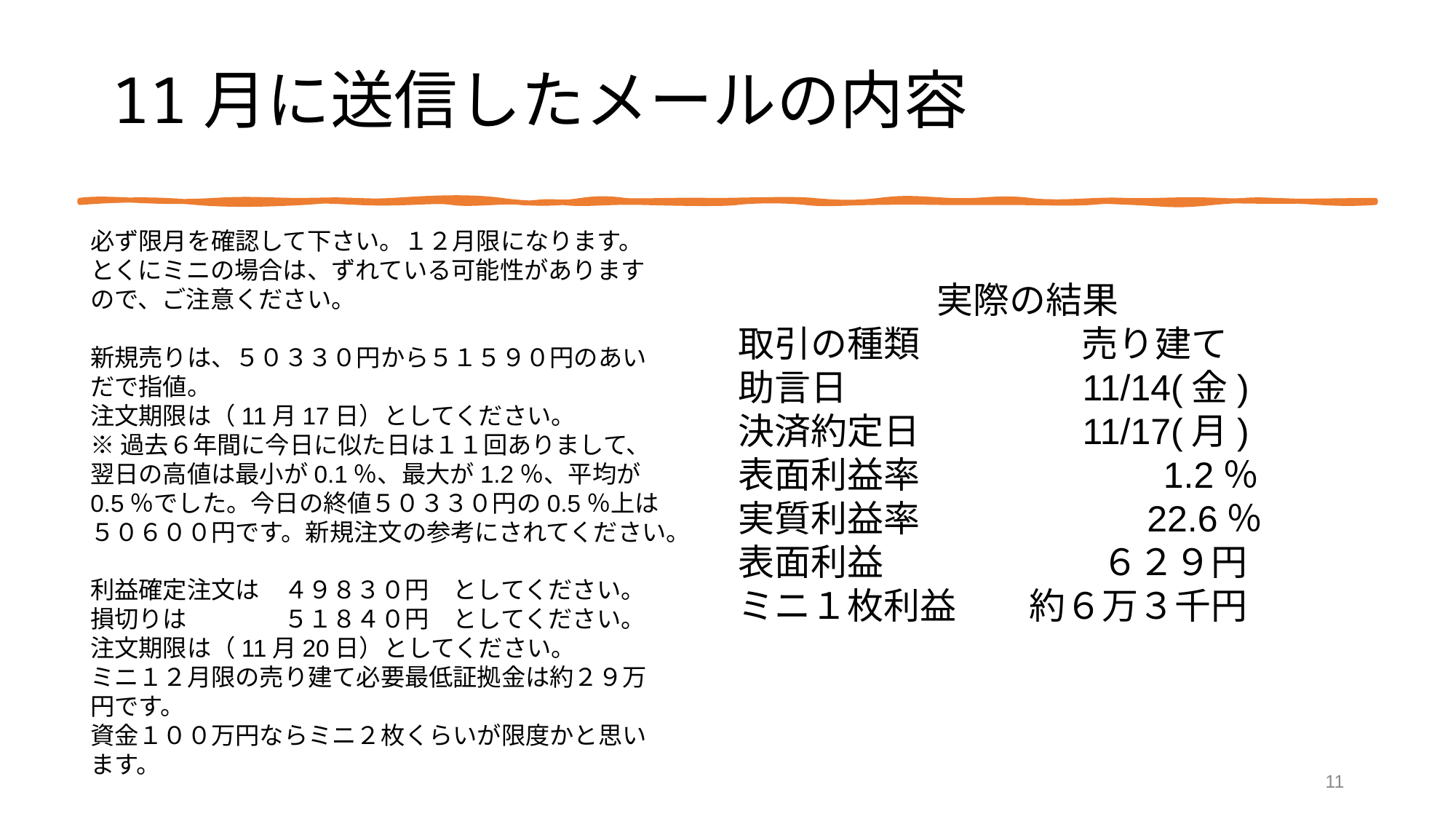

# 11月に送信したメールの内容

必ず限月を確認して下さい。１２月限になります。
とくにミニの場合は、ずれている可能性がありますので、ご注意ください。

新規売りは、５０３３０円から５１５９０円のあいだで指値。
注文期限は（11月17日）としてください。
※過去６年間に今日に似た日は１１回ありまして、翌日の高値は最小が0.1％、最大が1.2％、平均が0.5％でした。今日の終値５０３３０円の0.5％上は５０６００円です。新規注文の参考にされてください。

利益確定注文は　４９８３０円　としてください。
損切りは　　　　５１８４０円　としてください。
注文期限は（11月20日）としてください。
ミニ１２月限の売り建て必要最低証拠金は約２９万円です。
資金１００万円ならミニ２枚くらいが限度かと思います。
実際の結果
取引の種類　　　　  売り建て
助言日　　　　　　 11/14(金)
決済約定日　　　　 11/17(月)
表面利益率　　　　　　  1.2％
実質利益率　　　　　　22.6％
表面利益　　　　　　６２９円
ミニ１枚利益　　約６万３千円
11